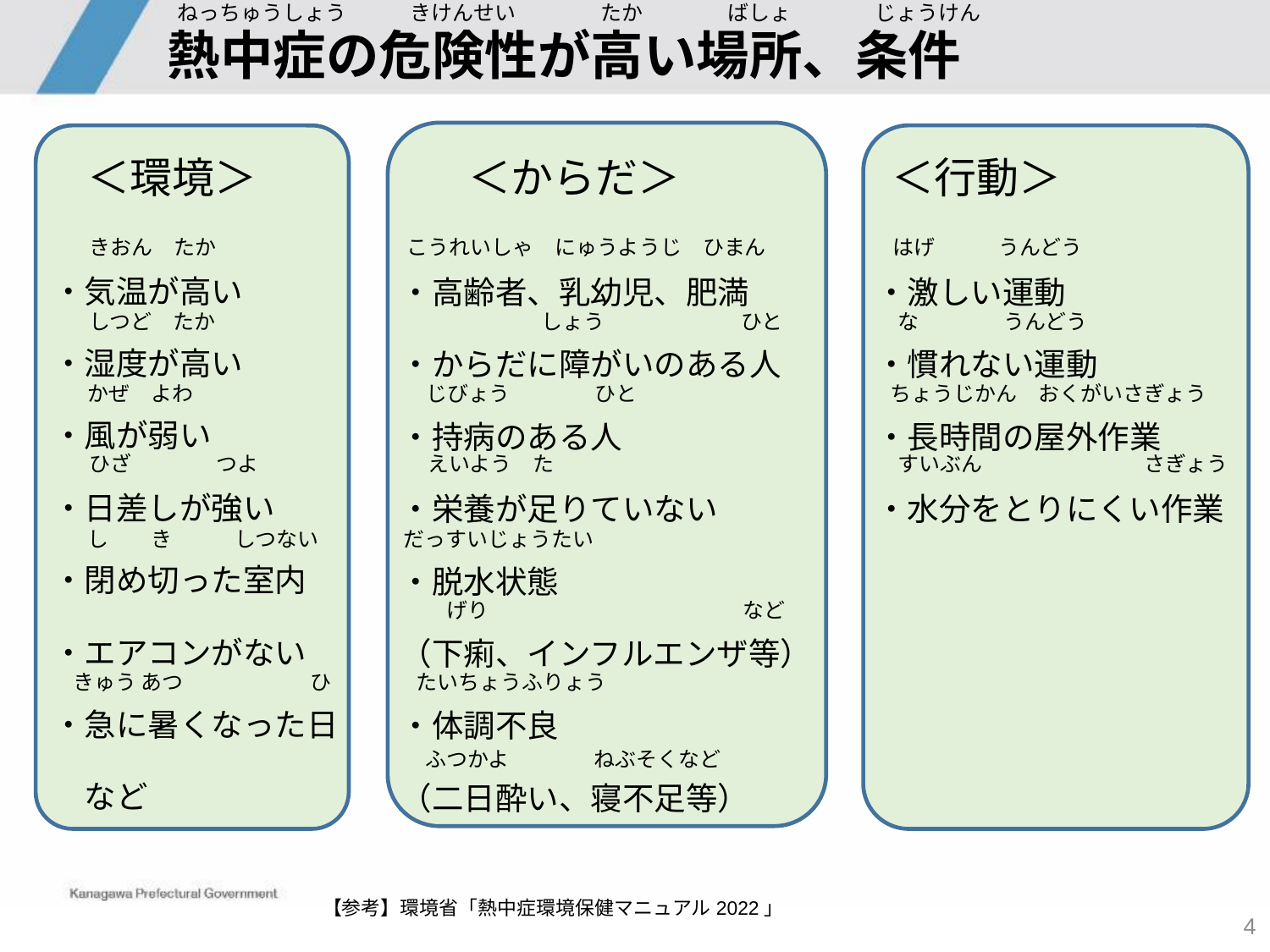

ねっちゅうしょう　　　きけんせい　　　　たか　　　　ばしょ　　　　じょうけん
# 熱中症の危険性が高い場所、条件

＜環境＞　　　　　＜からだ＞　　　　　＜行動＞

きおん　たか　　　　　　　　　こうれいしゃ　にゅうようじ　ひまん　　　　　　はげ　　　うんどう
・気温が高い
・湿度が高い
・風が弱い
・日差しが強い
・閉め切った室内
・エアコンがない
・急に暑くなった日
　など
・高齢者、乳幼児、肥満
・からだに障がいのある人
・持病のある人
・栄養が足りていない
・脱水状態
（下痢、インフルエンザ等）
・体調不良
（二日酔い、寝不足等）
・激しい運動
・慣れない運動
・長時間の屋外作業
・水分をとりにくい作業
しつど　たか　　　　　　　　　　　　　　　  しょう　　　　  　　ひと　　  　　　な　　　　うんどう
かぜ　よわ　　　　　　　　　　　じびょう　　　　ひと　　　　　　　　　　　　ちょうじかん　おくがいさぎょう
ひざ　　　　つよ　　　　　　　　えいよう　た　　　　　　　　　　　　　　　　 すいぶん　　　　　　   　さぎょう
し　　き　　　しつない　　　　だっすいじょうたい
　　　　　　　　　　　　　　　　　げり　　　　　　　　　　　　など
きゅう あつ　　　　　　ひ　　　　たいちょうふりょう
　　　　　　　　　　　　　　　　ふつかよ　　　　ねぶそくなど
【参考】環境省「熱中症環境保健マニュアル2022」
4